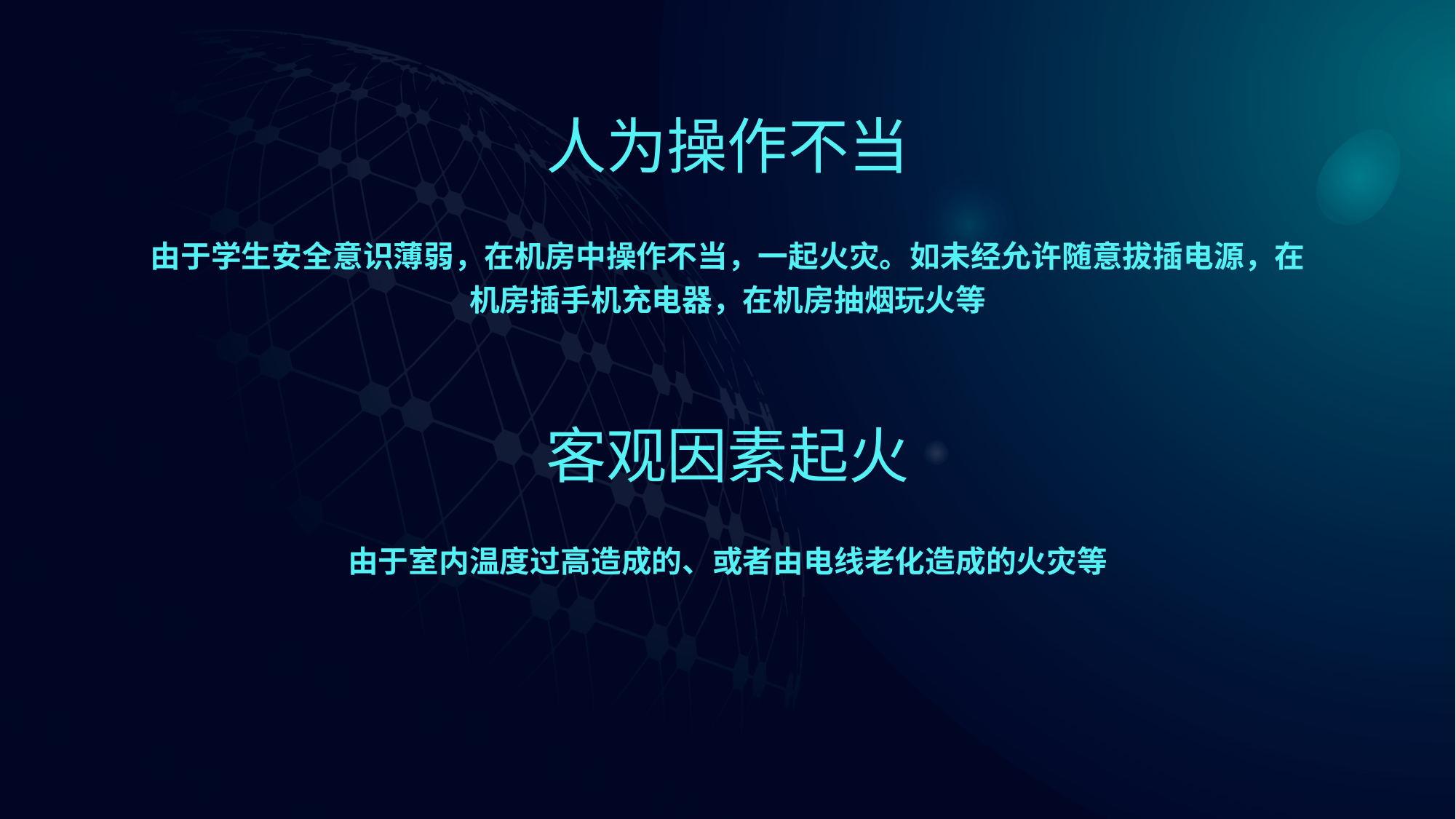

人为操作不当
由于学生安全意识薄弱，在机房中操作不当，一起火灾。如未经允许随意拔插电源，在机房插手机充电器，在机房抽烟玩火等
客观因素起火
由于室内温度过高造成的、或者由电线老化造成的火灾等